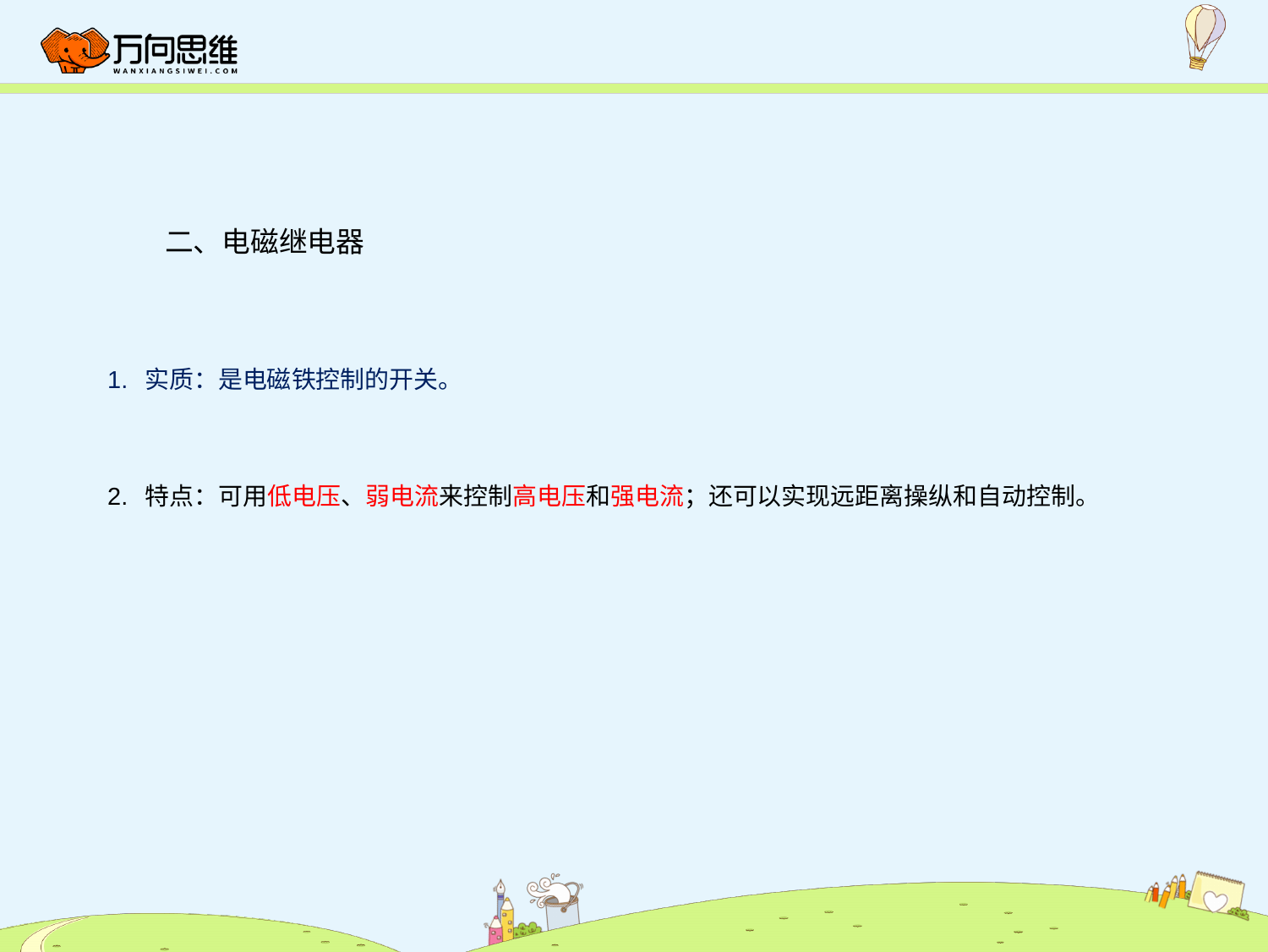

二、电磁继电器
1. 实质：是电磁铁控制的开关。
2. 特点：可用低电压、弱电流来控制高电压和强电流；还可以实现远距离操纵和自动控制。